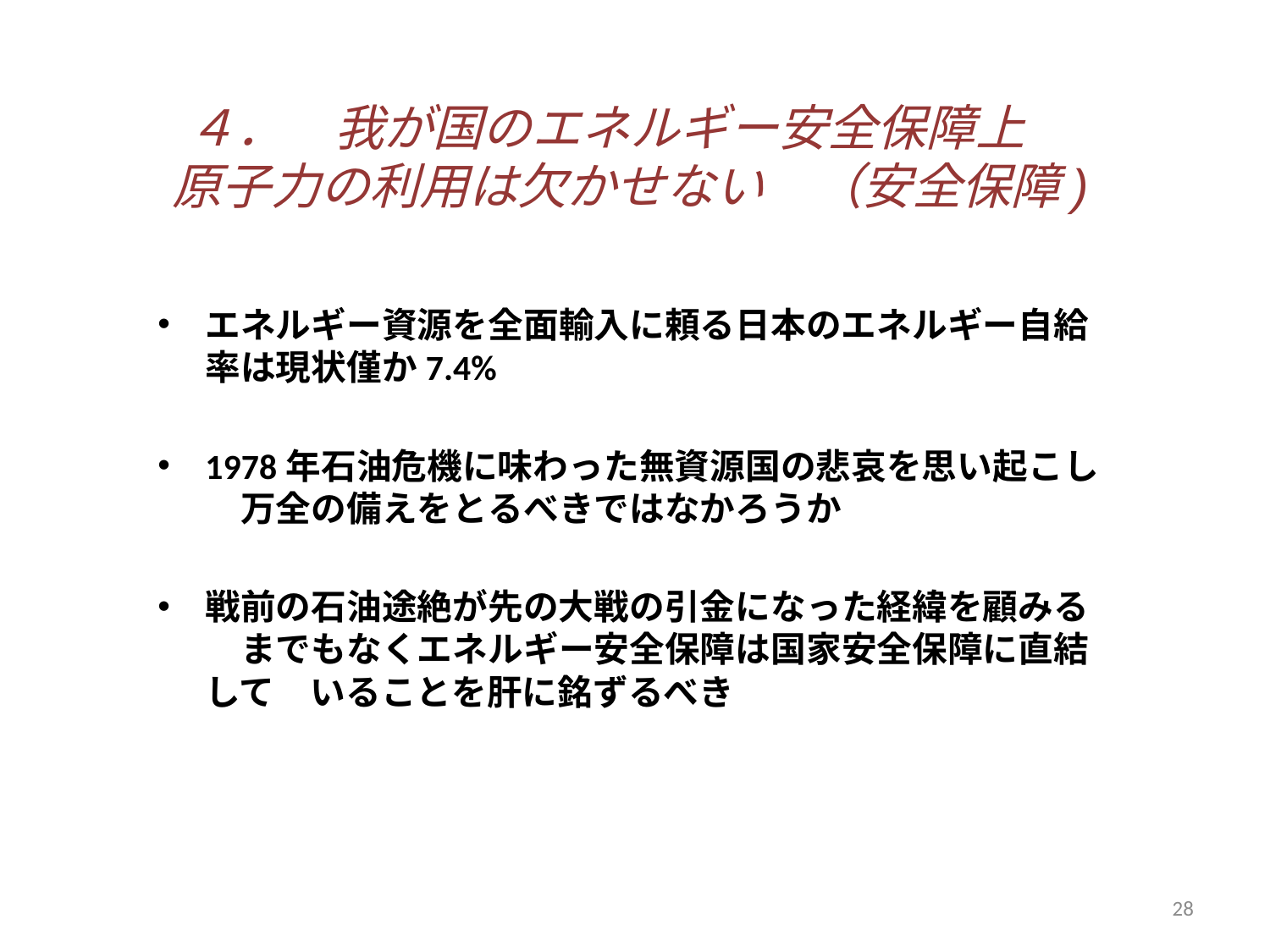

# ４．　我が国のエネルギー安全保障上　 原子力の利用は欠かせない　（安全保障)
エネルギー資源を全面輸入に頼る日本のエネルギー自給率は現状僅か7.4%

1978年石油危機に味わった無資源国の悲哀を思い起こし　万全の備えをとるべきではなかろうか

戦前の石油途絶が先の大戦の引金になった経緯を顧みる　までもなくエネルギー安全保障は国家安全保障に直結して　いることを肝に銘ずるべき

28